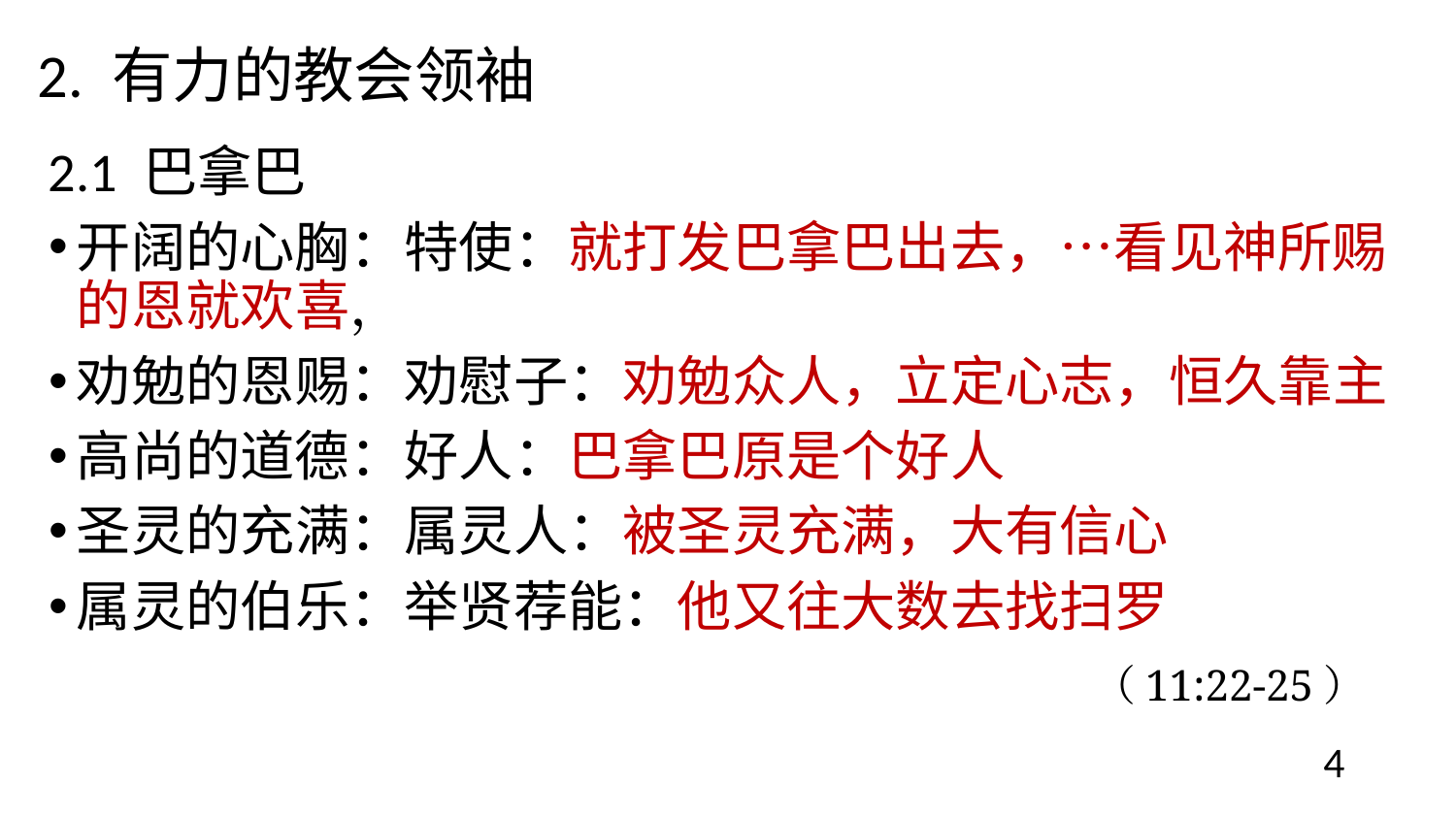

# 2. 有力的教会领袖
2.1 巴拿巴
开阔的心胸：特使：就打发巴拿巴出去，…看见神所赐的恩就欢喜，
劝勉的恩赐：劝慰子：劝勉众人，立定心志，恒久靠主
高尚的道德：好人：巴拿巴原是个好人
圣灵的充满：属灵人：被圣灵充满，大有信心
属灵的伯乐：举贤荐能：他又往大数去找扫罗
                          					 （11:22-25）
4